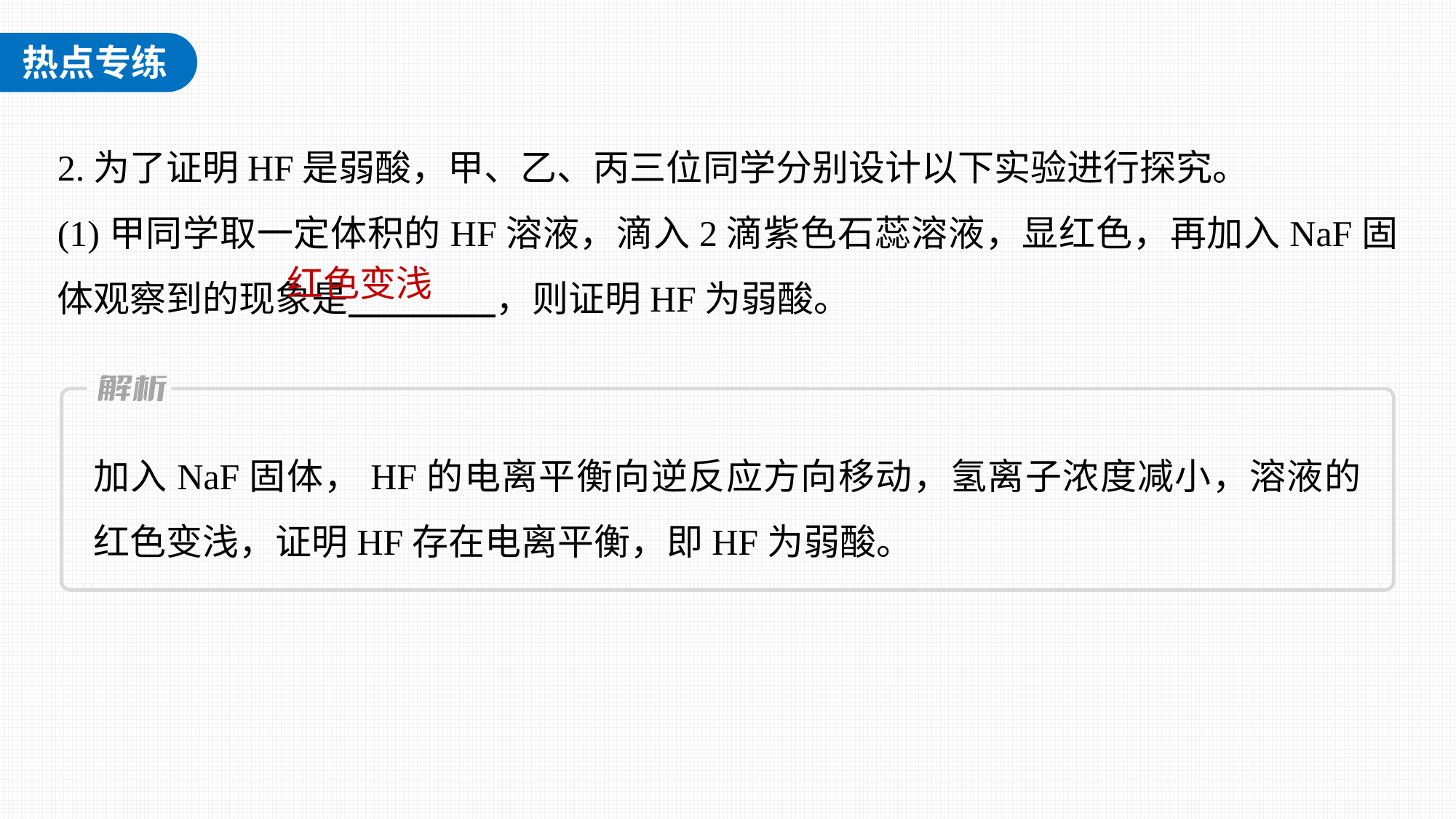

2.为了证明HF是弱酸，甲、乙、丙三位同学分别设计以下实验进行探究。
(1)甲同学取一定体积的HF溶液，滴入2滴紫色石蕊溶液，显红色，再加入NaF固体观察到的现象是                  ，则证明HF为弱酸。
红色变浅

加入NaF固体，HF的电离平衡向逆反应方向移动，氢离子浓度减小，溶液的红色变浅，证明HF存在电离平衡，即HF为弱酸。